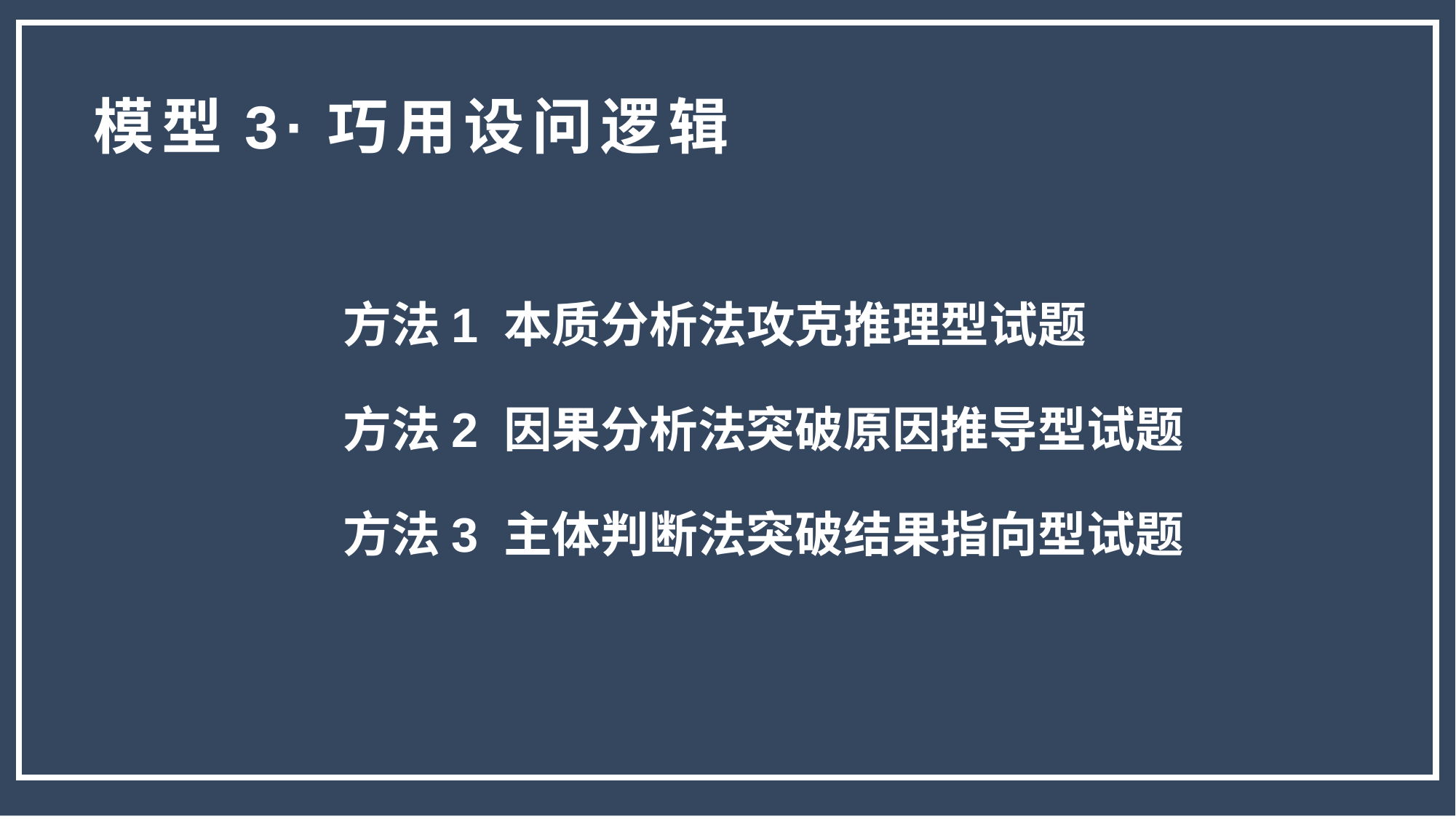

模型3·巧用设问逻辑
方法1 本质分析法攻克推理型试题
方法2 因果分析法突破原因推导型试题
方法3 主体判断法突破结果指向型试题